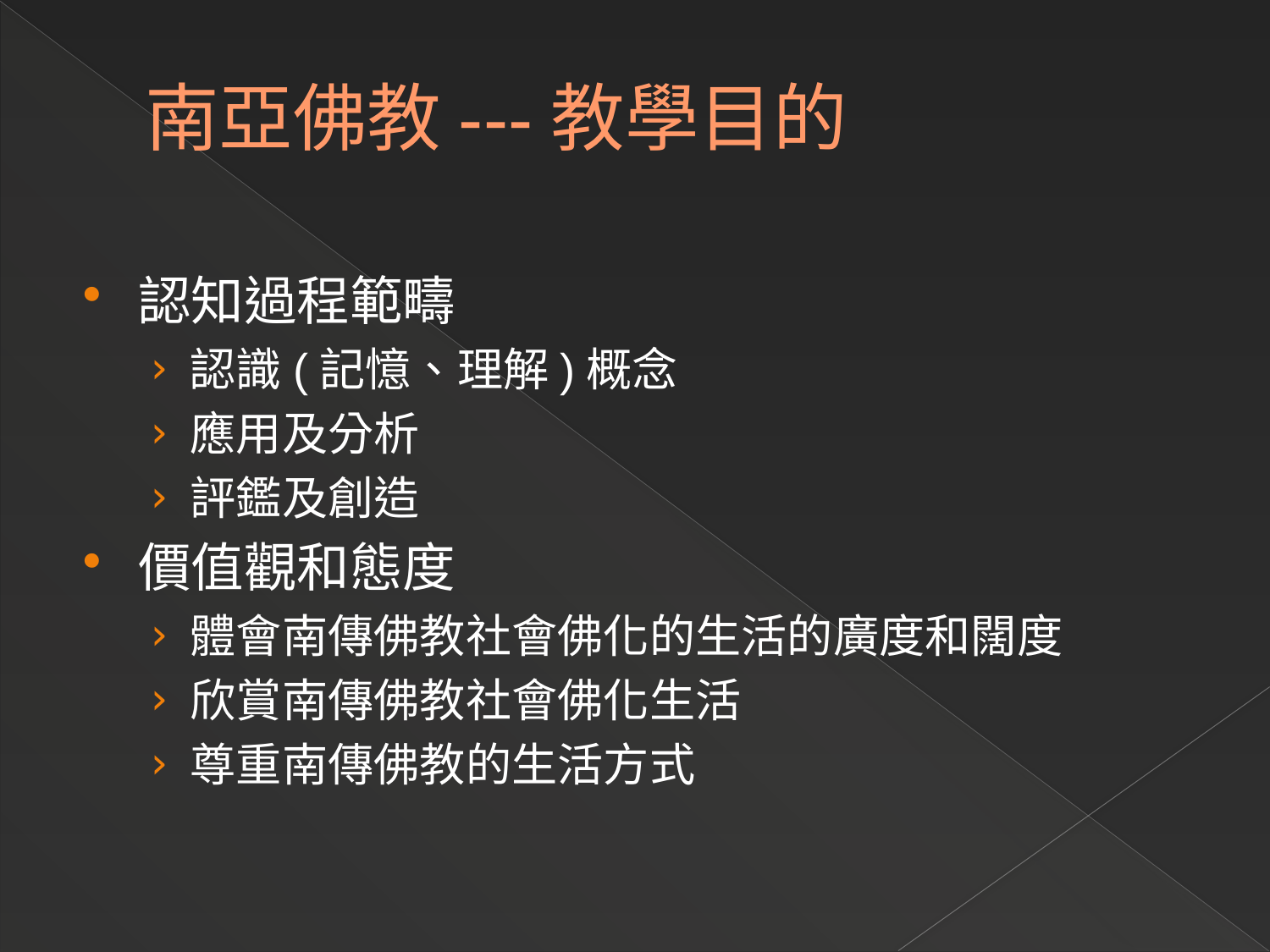

# 南亞佛教---教學目的
認知過程範疇
認識(記憶、理解)概念
應用及分析
評鑑及創造
價值觀和態度
體會南傳佛教社會佛化的生活的廣度和闊度
欣賞南傳佛教社會佛化生活
尊重南傳佛教的生活方式